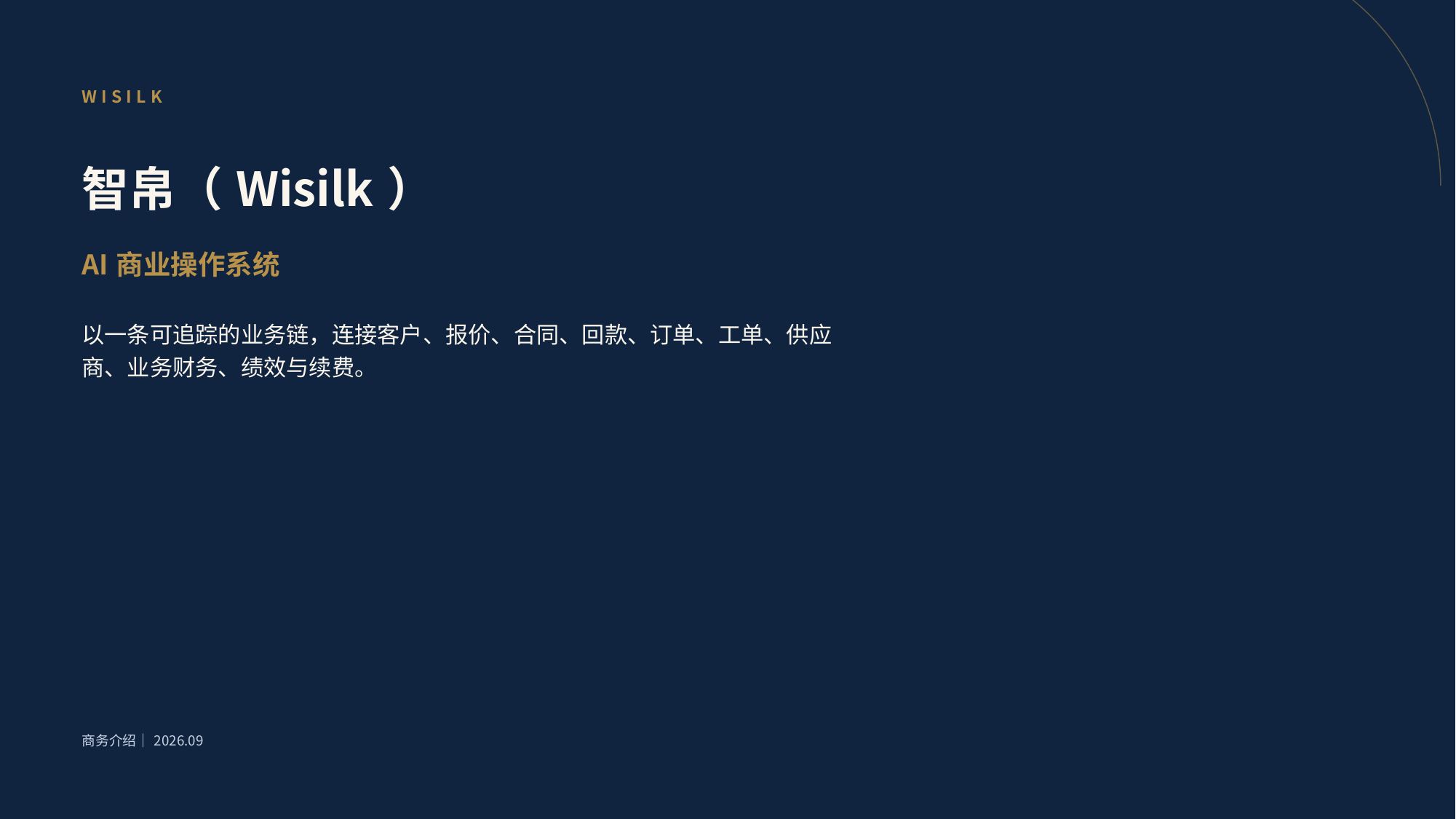

WISILK
智帛（Wisilk）
AI商业操作系统
以一条可追踪的业务链，连接客户、报价、合同、回款、订单、工单、供应商、业务财务、绩效与续费。
商务介绍｜2026.09